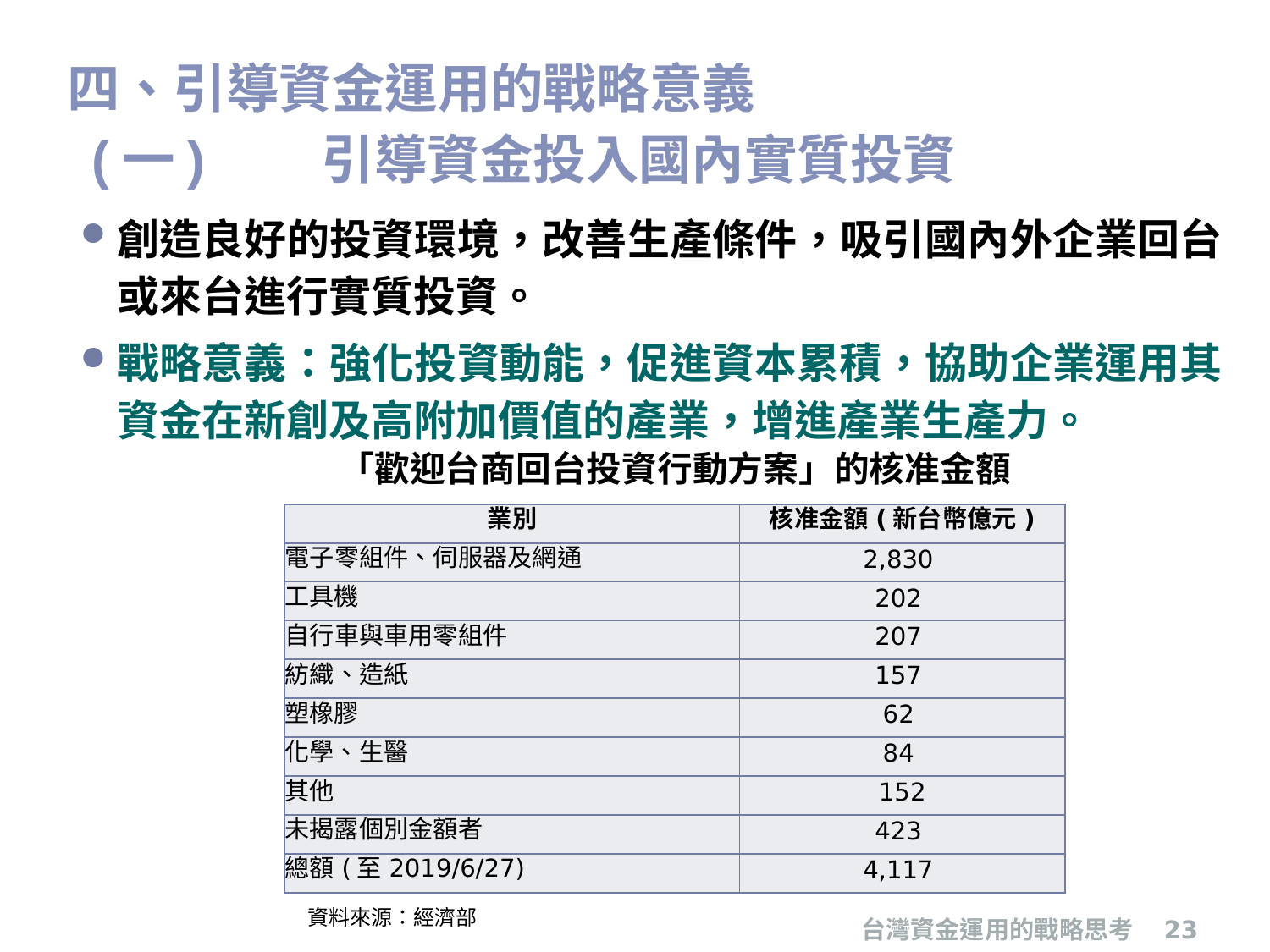

# 四、引導資金運用的戰略意義 (一)	引導資金投入國內實質投資
創造良好的投資環境，改善生產條件，吸引國內外企業回台或來台進行實質投資。
戰略意義：強化投資動能，促進資本累積，協助企業運用其資金在新創及高附加價值的產業，增進產業生產力。
「歡迎台商回台投資行動方案」的核准金額
| 業別 | 核准金額(新台幣億元) |
| --- | --- |
| 電子零組件、伺服器及網通 | 2,830 |
| 工具機 | 202 |
| 自行車與車用零組件 | 207 |
| 紡織、造紙 | 157 |
| 塑橡膠 | 62 |
| 化學、生醫 | 84 |
| 其他 | 152 |
| 未揭露個別金額者 | 423 |
| 總額(至2019/6/27) | 4,117 |
資料來源：經濟部
台灣資金運用的戰略思考
23